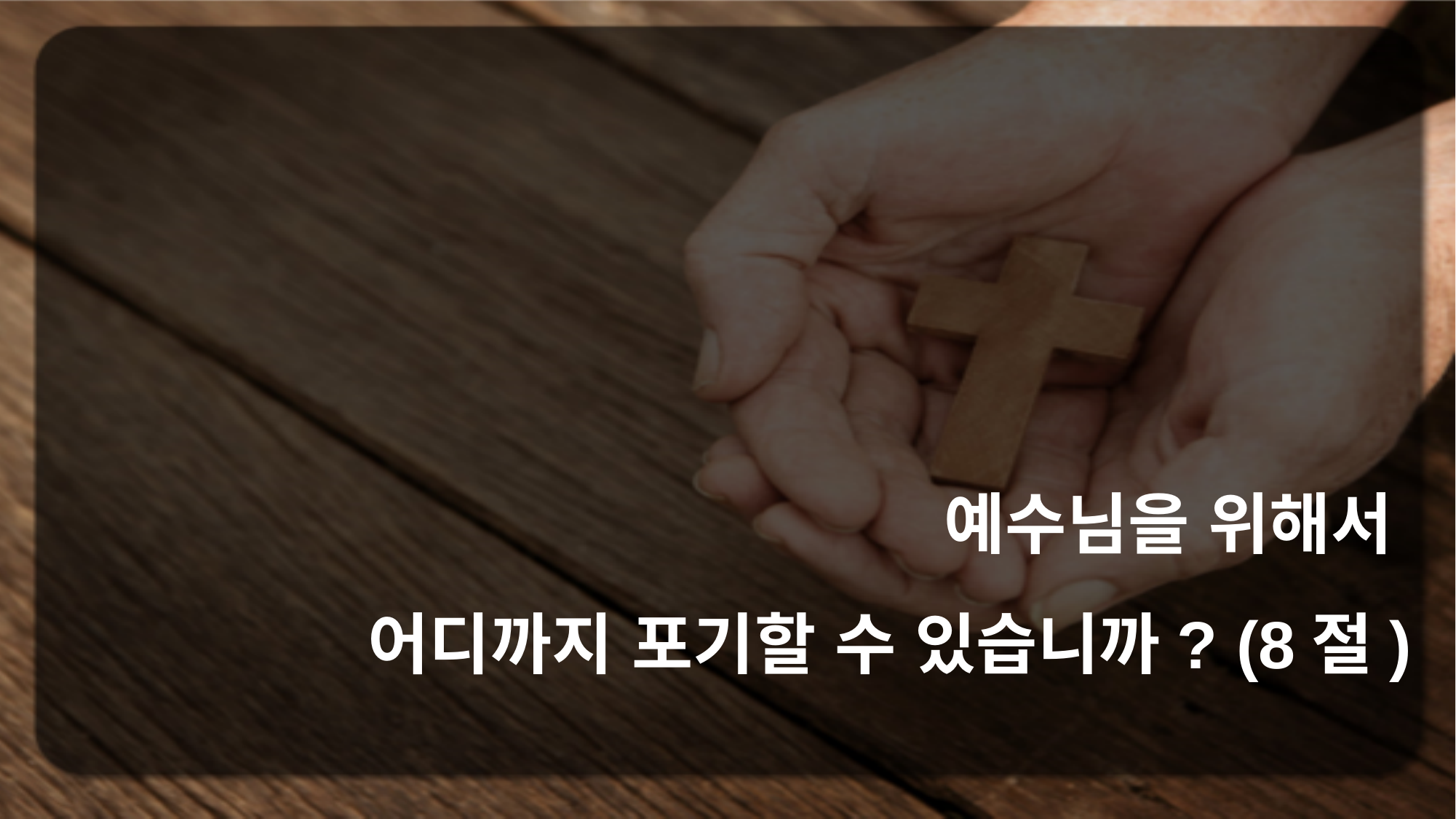

예수님을 위해서
어디까지 포기할 수 있습니까? (8절)